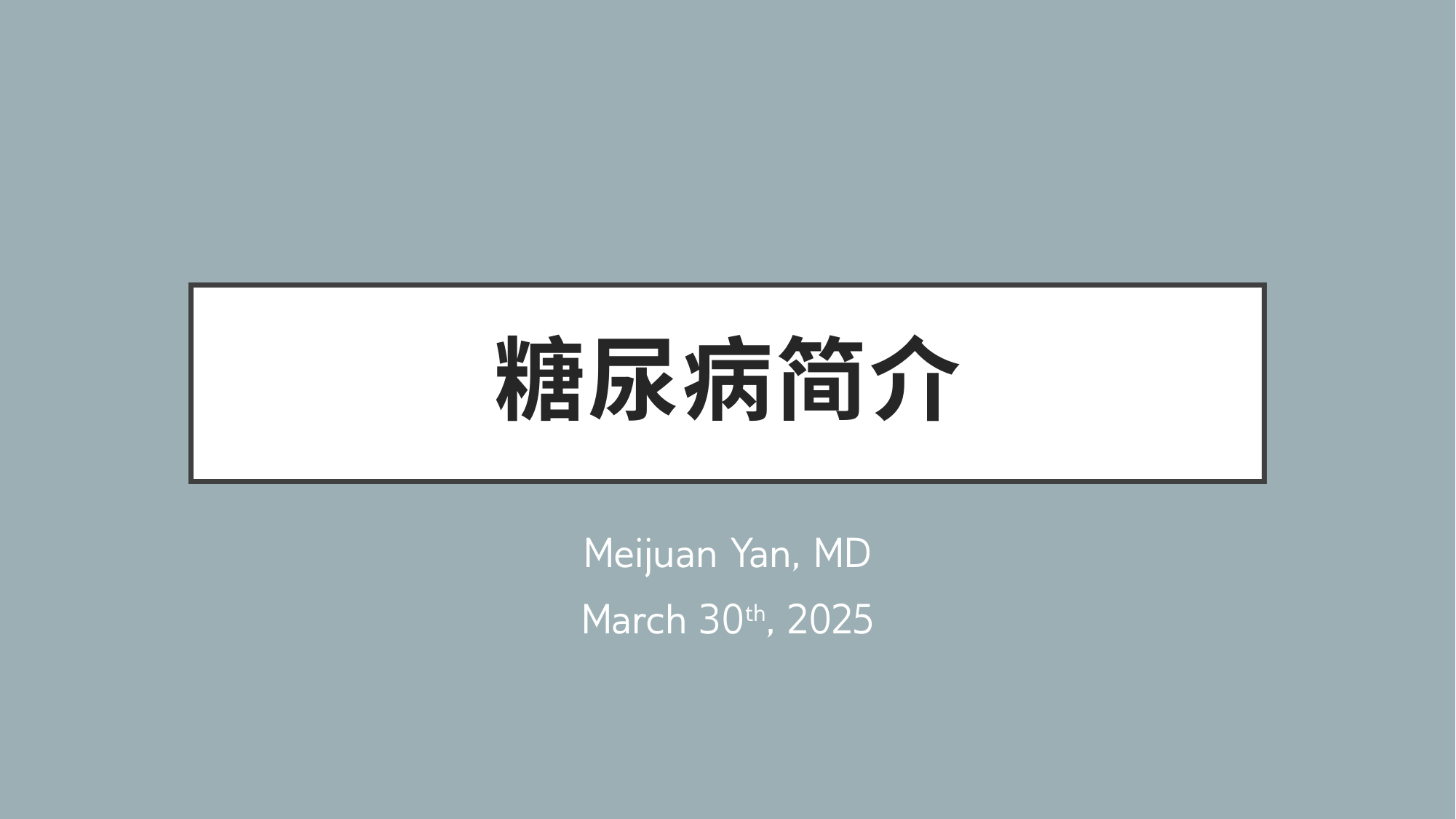

# 糖尿病简介
Meijuan Yan, MD
March 30th, 2025